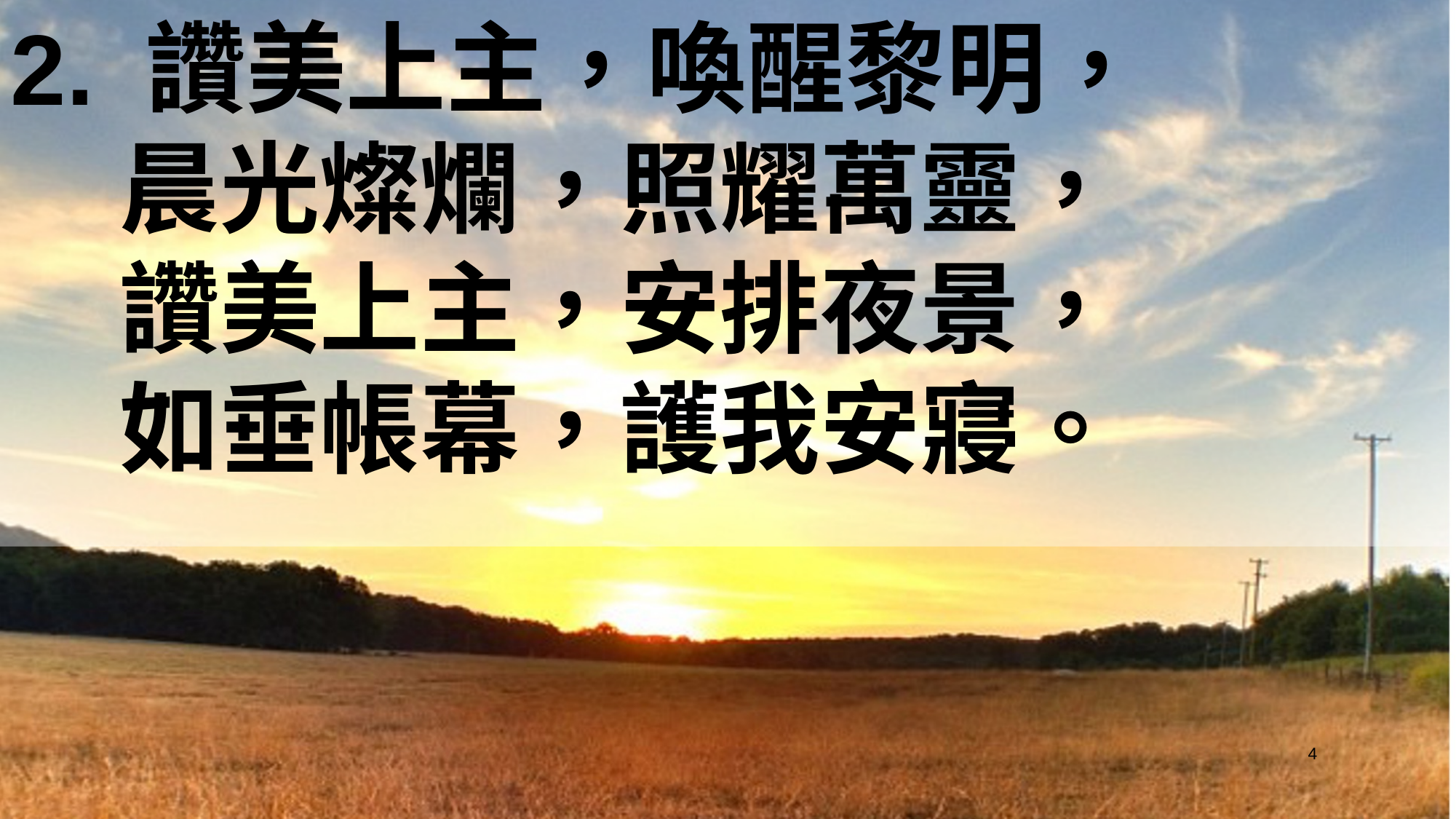

2. 讚美上主，喚醒黎明，
	晨光燦爛，照耀萬靈，
	讚美上主，安排夜景，
	如垂帳幕，護我安寢。
4